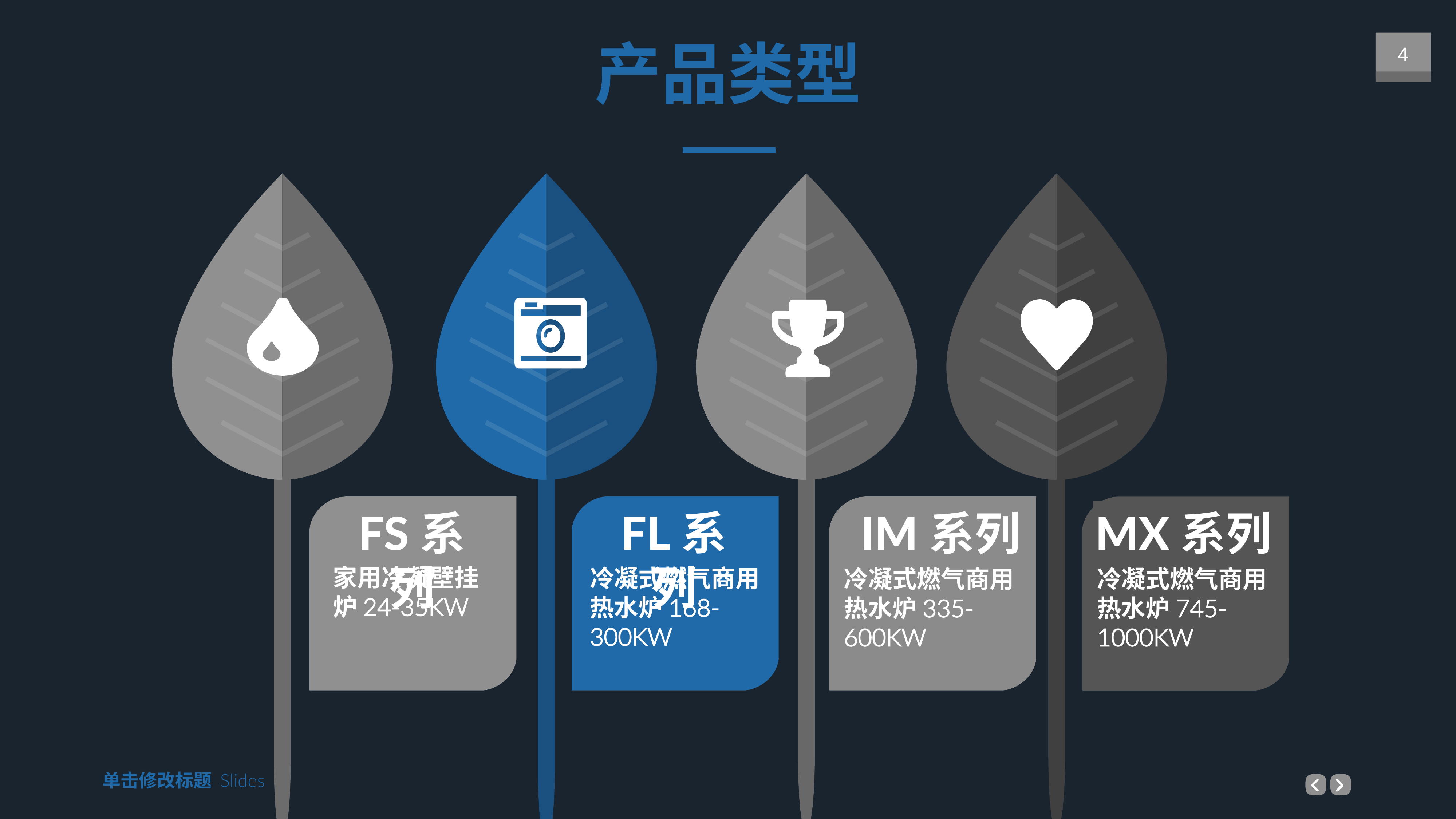

产品类型

FL系列
冷凝式燃气商用热水炉168-300KW

FS系列

MX系列
冷凝式燃气商用热水炉745-1000KW

IM系列
冷凝式燃气商用热水炉335-600KW
家用冷凝壁挂炉24-35KW